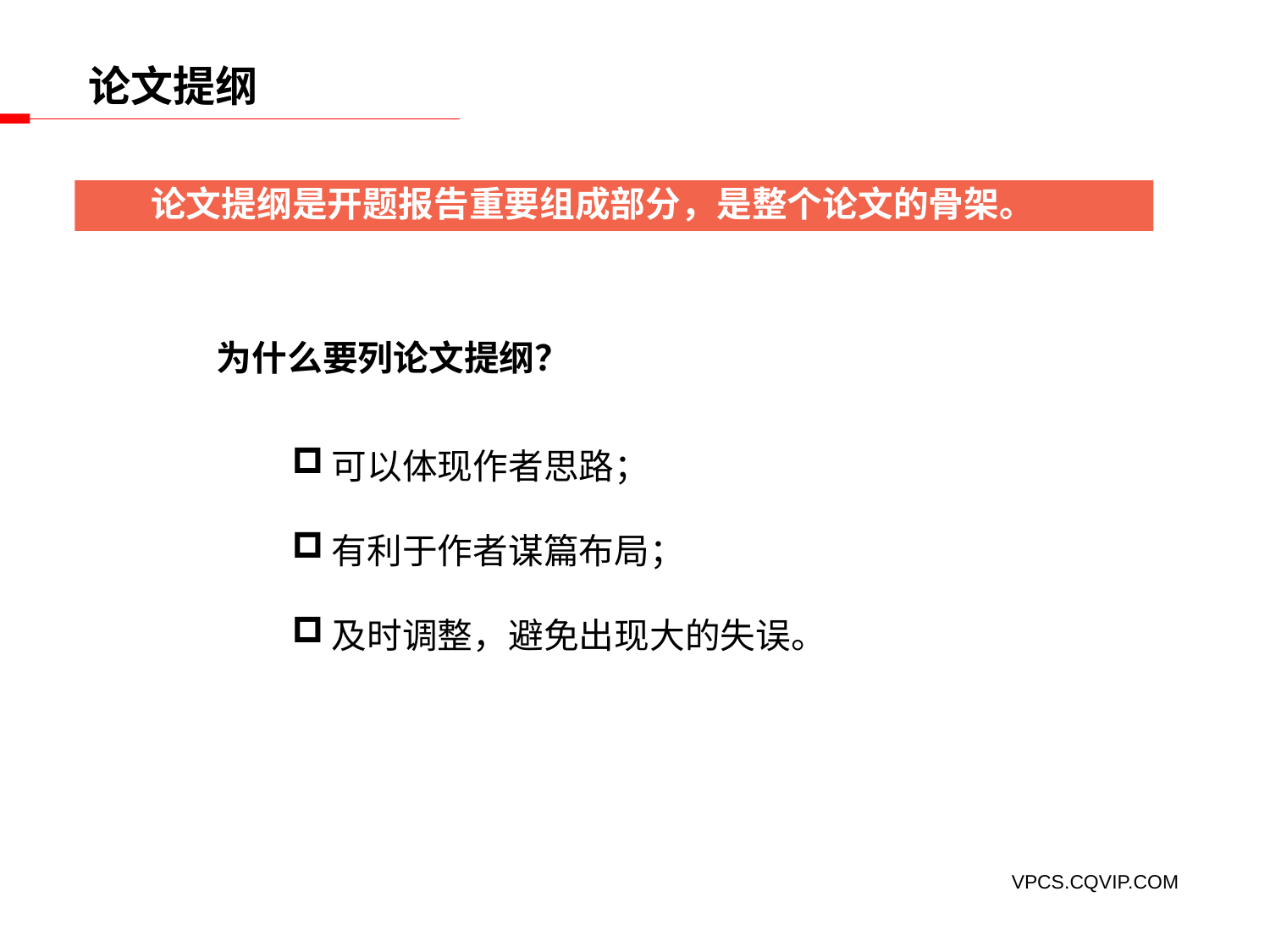

论文提纲

论文提纲是开题报告重要组成部分，是整个论文的骨架。
为什么要列论文提纲？
可以体现作者思路；
有利于作者谋篇布局；
及时调整，避免出现大的失误。
VPCS.CQVIP.COM